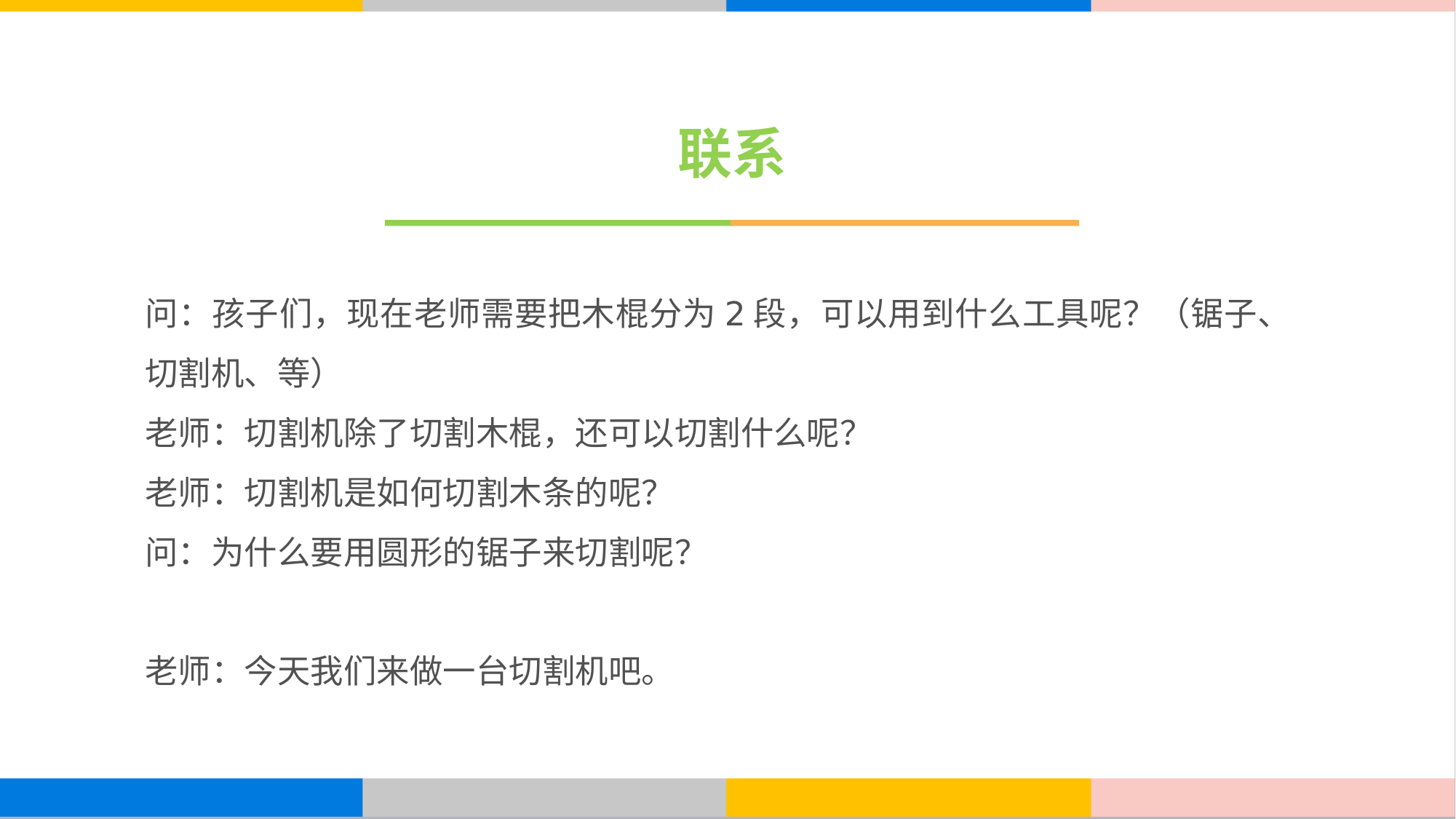

# 联系
问：孩子们，现在老师需要把木棍分为2段，可以用到什么工具呢？（锯子、切割机、等）
老师：切割机除了切割木棍，还可以切割什么呢？
老师：切割机是如何切割木条的呢？
问：为什么要用圆形的锯子来切割呢？

老师：今天我们来做一台切割机吧。